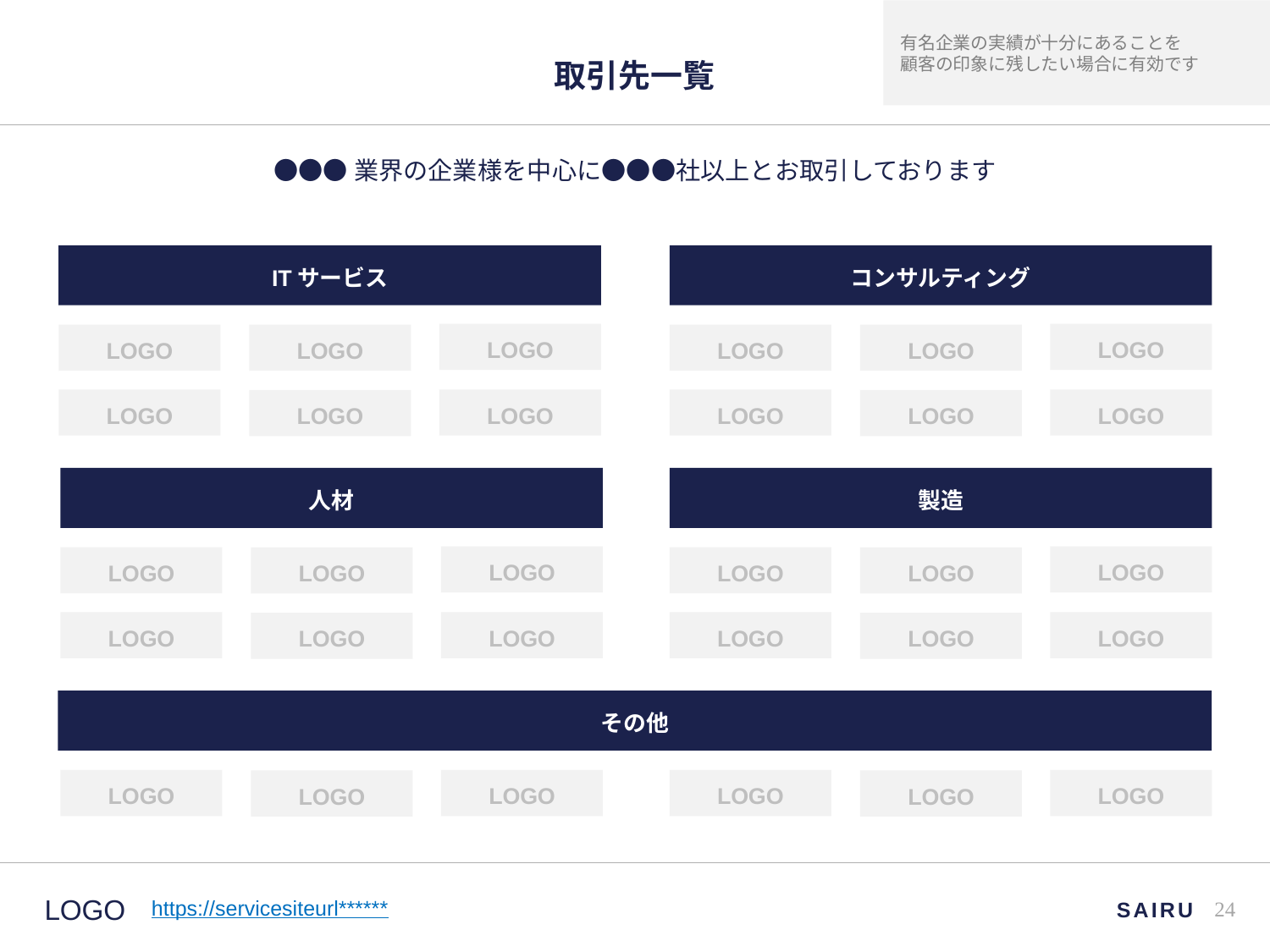

有名企業の実績が十分にあることを
顧客の印象に残したい場合に有効です
# 取引先一覧
●●●業界の企業様を中心に●●●社以上とお取引しております
ITサービス
コンサルティング
LOGO
LOGO
LOGO
LOGO
LOGO
LOGO
LOGO
LOGO
LOGO
LOGO
LOGO
LOGO
人材
製造
LOGO
LOGO
LOGO
LOGO
LOGO
LOGO
LOGO
LOGO
LOGO
LOGO
LOGO
LOGO
その他
LOGO
LOGO
LOGO
LOGO
LOGO
LOGO
SAIRU
24